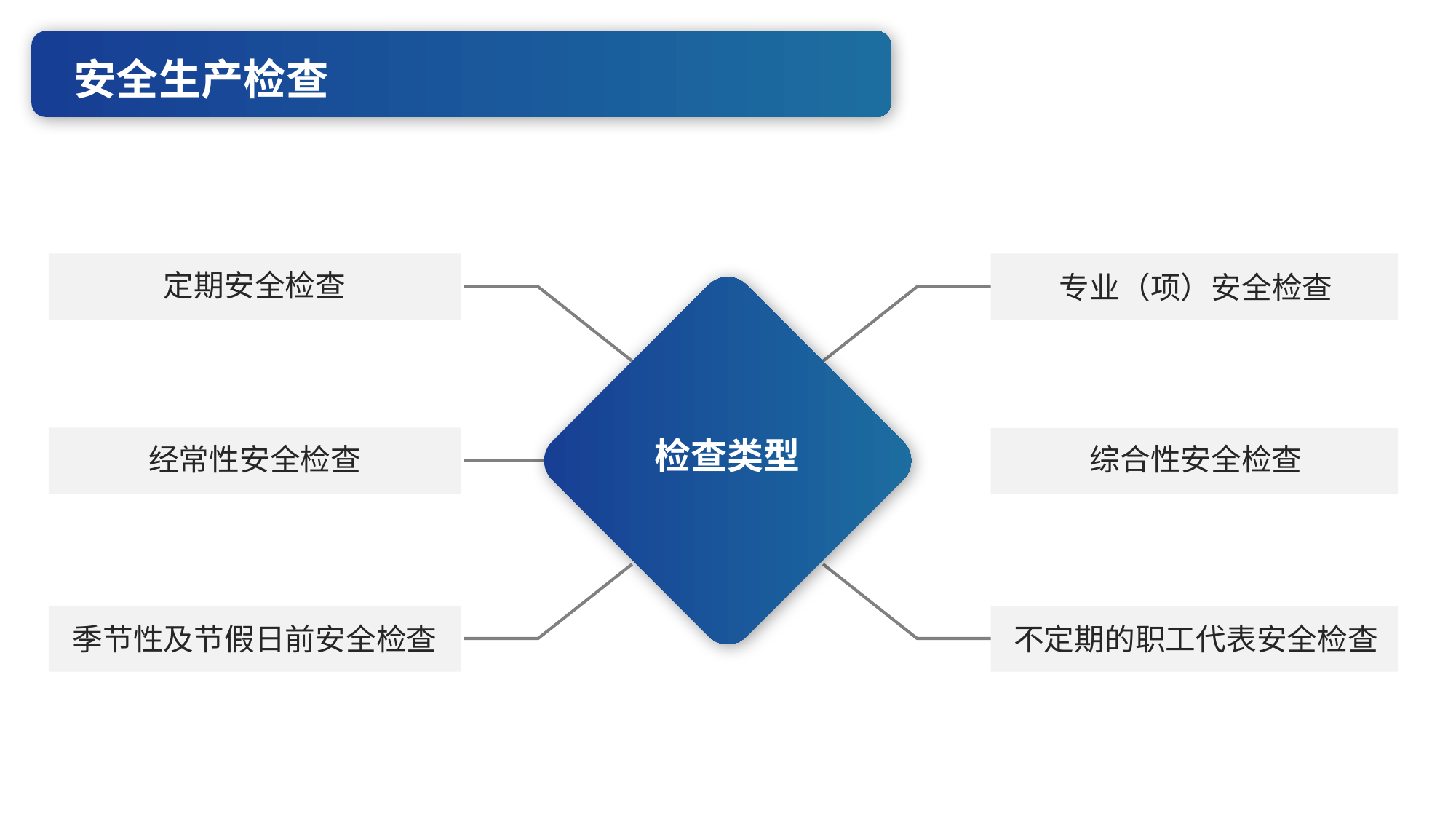

安全生产检查

定期安全检查
专业（项）安全检查

检查类型

经常性安全检查
综合性安全检查

季节性及节假日前安全检查
不定期的职工代表安全检查